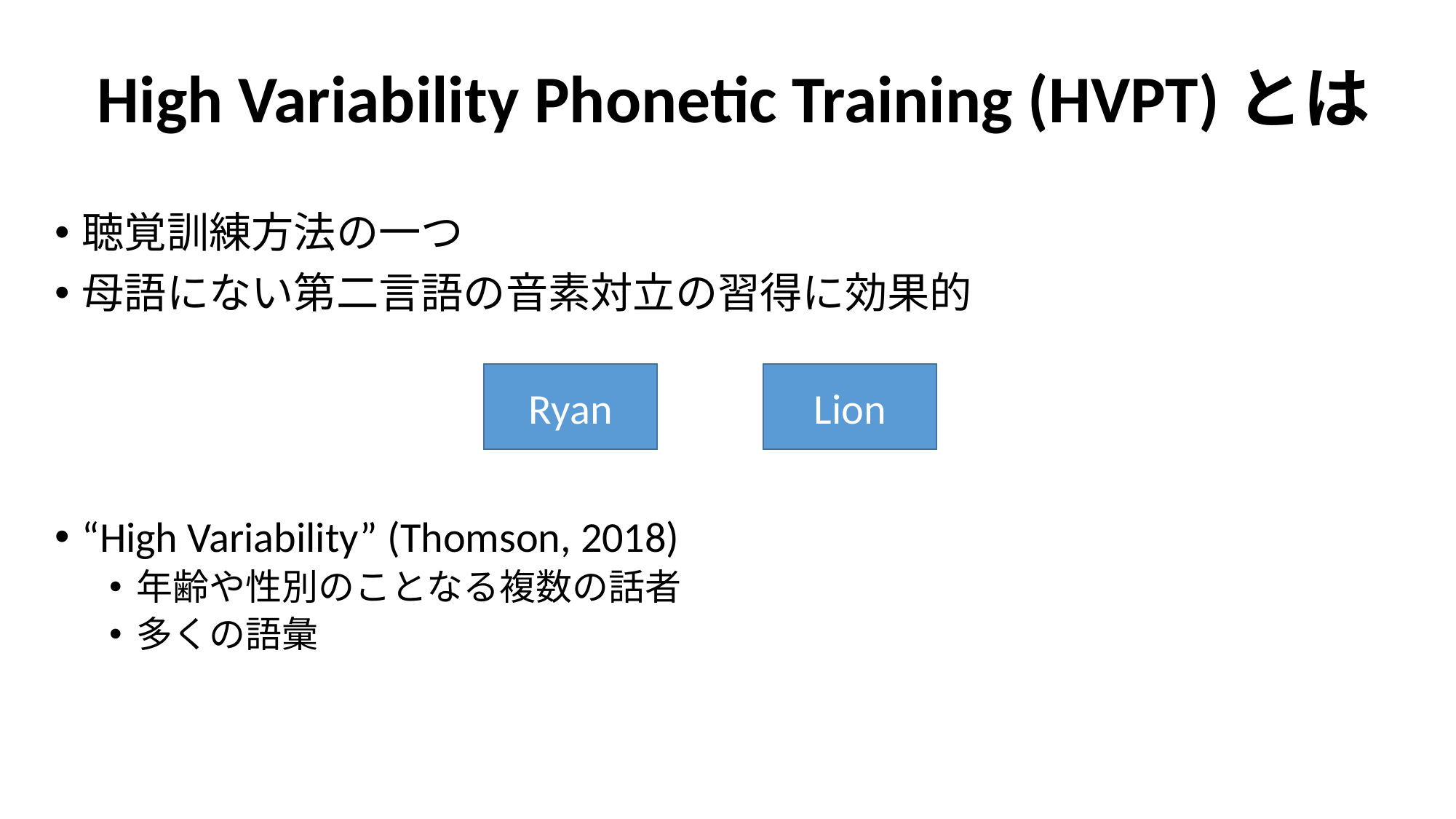

# High Variability Phonetic Training (HVPT)とは
聴覚訓練方法の一つ
母語にない第二言語の音素対立の習得に効果的

“High Variability” (Thomson, 2018)
年齢や性別のことなる複数の話者
多くの語彙

Lion
Ryan